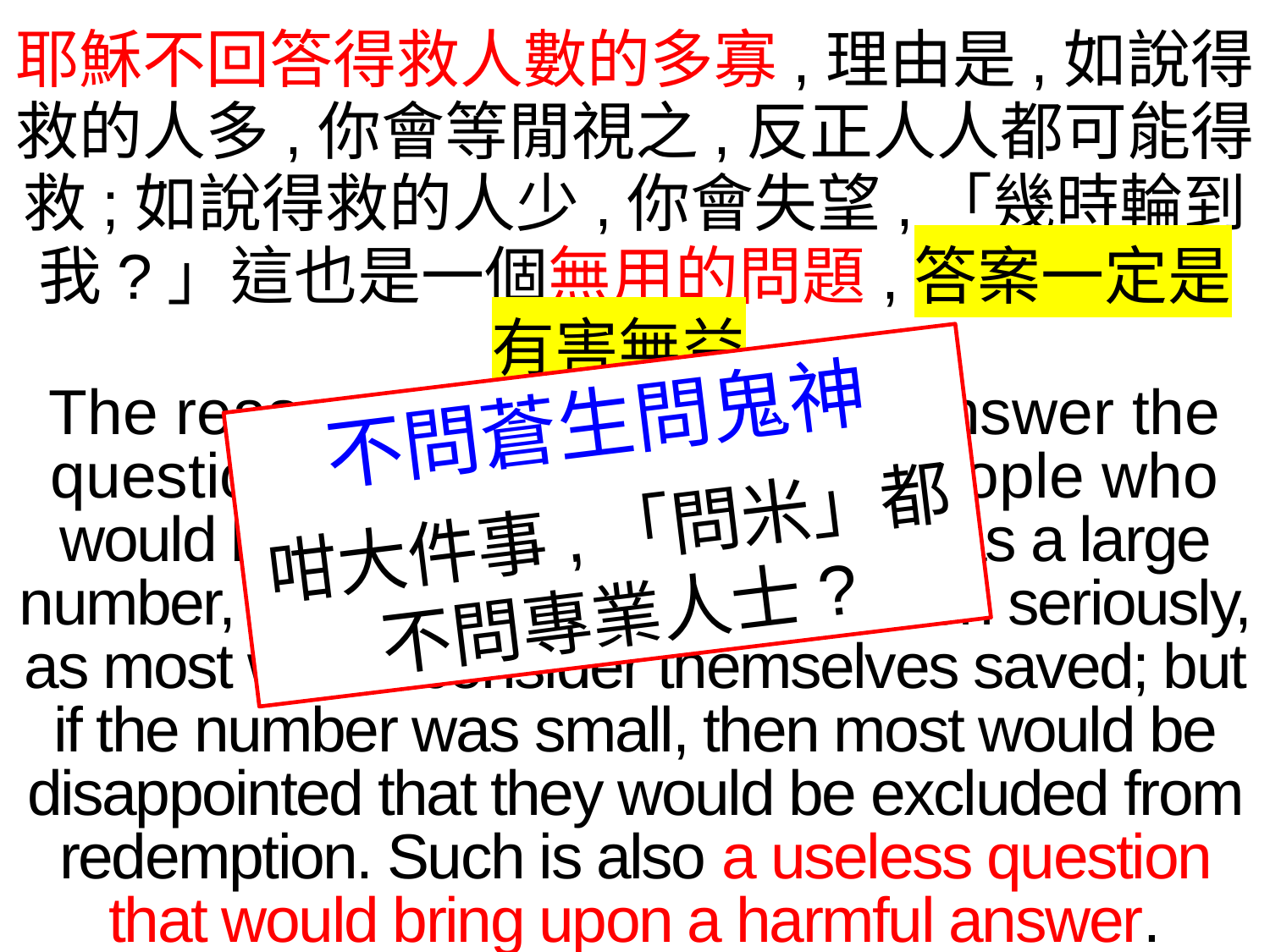

耶穌不回答得救人數的多寡,理由是,如說得救的人多,你會等閒視之,反正人人都可能得救;如說得救的人少,你會失望,「幾時輪到我?」這也是一個無用的問題,答案一定是有害無益.
The reason why Jesus did not answer the question about the number of people who would be saved was: if the reply was a large number, salvation would not be taken seriously, as most would consider themselves saved; but if the number was small, then most would be disappointed that they would be excluded from redemption. Such is also a useless question that would bring upon a harmful answer.

不問蒼生問鬼神
咁大件事,「問米」都
不問專業人士?